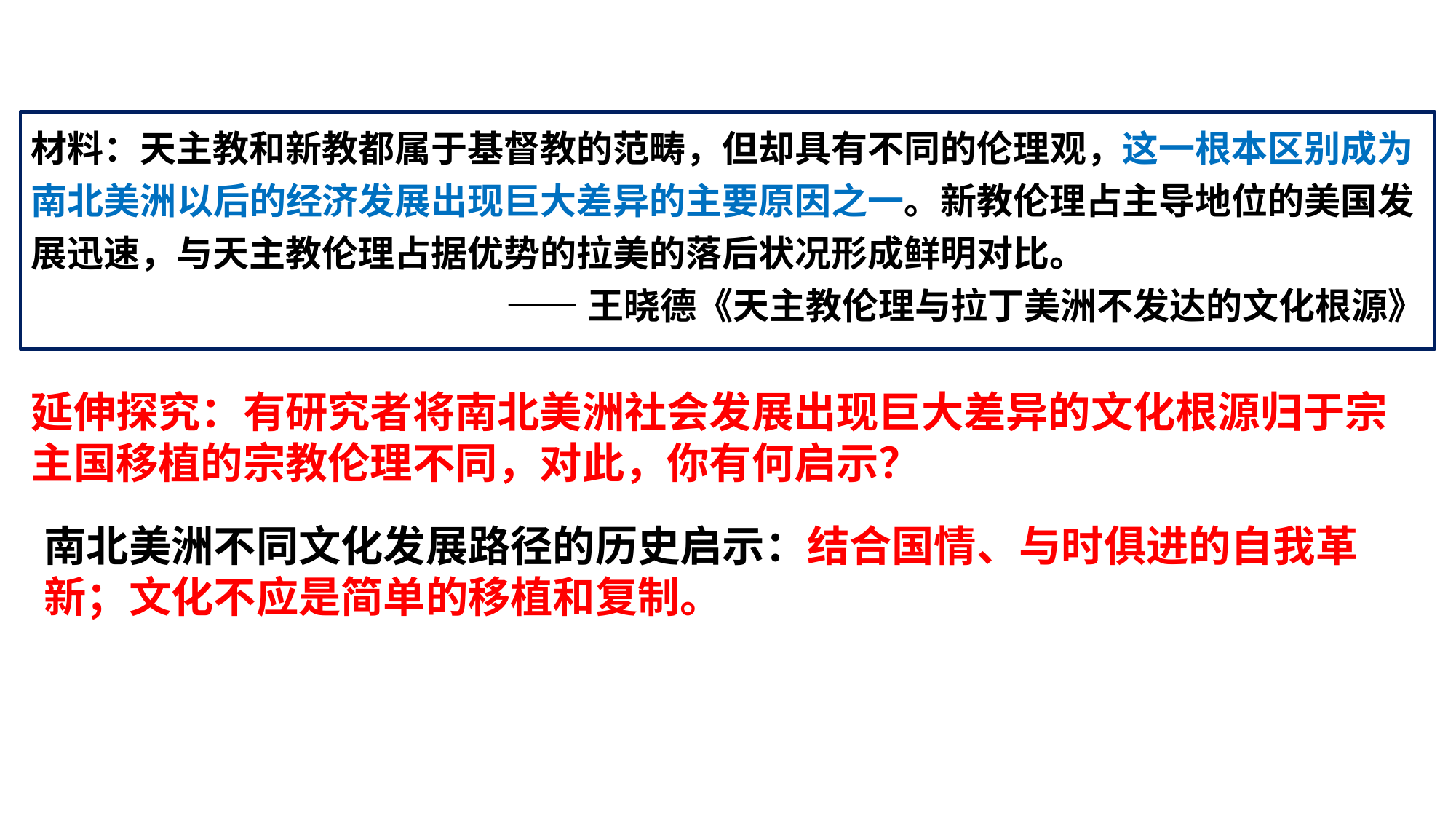

材料：天主教和新教都属于基督教的范畴，但却具有不同的伦理观，这一根本区别成为南北美洲以后的经济发展出现巨大差异的主要原因之一。新教伦理占主导地位的美国发展迅速，与天主教伦理占据优势的拉美的落后状况形成鲜明对比。
——王晓德《天主教伦理与拉丁美洲不发达的文化根源》
延伸探究：有研究者将南北美洲社会发展出现巨大差异的文化根源归于宗主国移植的宗教伦理不同，对此，你有何启示？
南北美洲不同文化发展路径的历史启示：结合国情、与时俱进的自我革新；文化不应是简单的移植和复制。